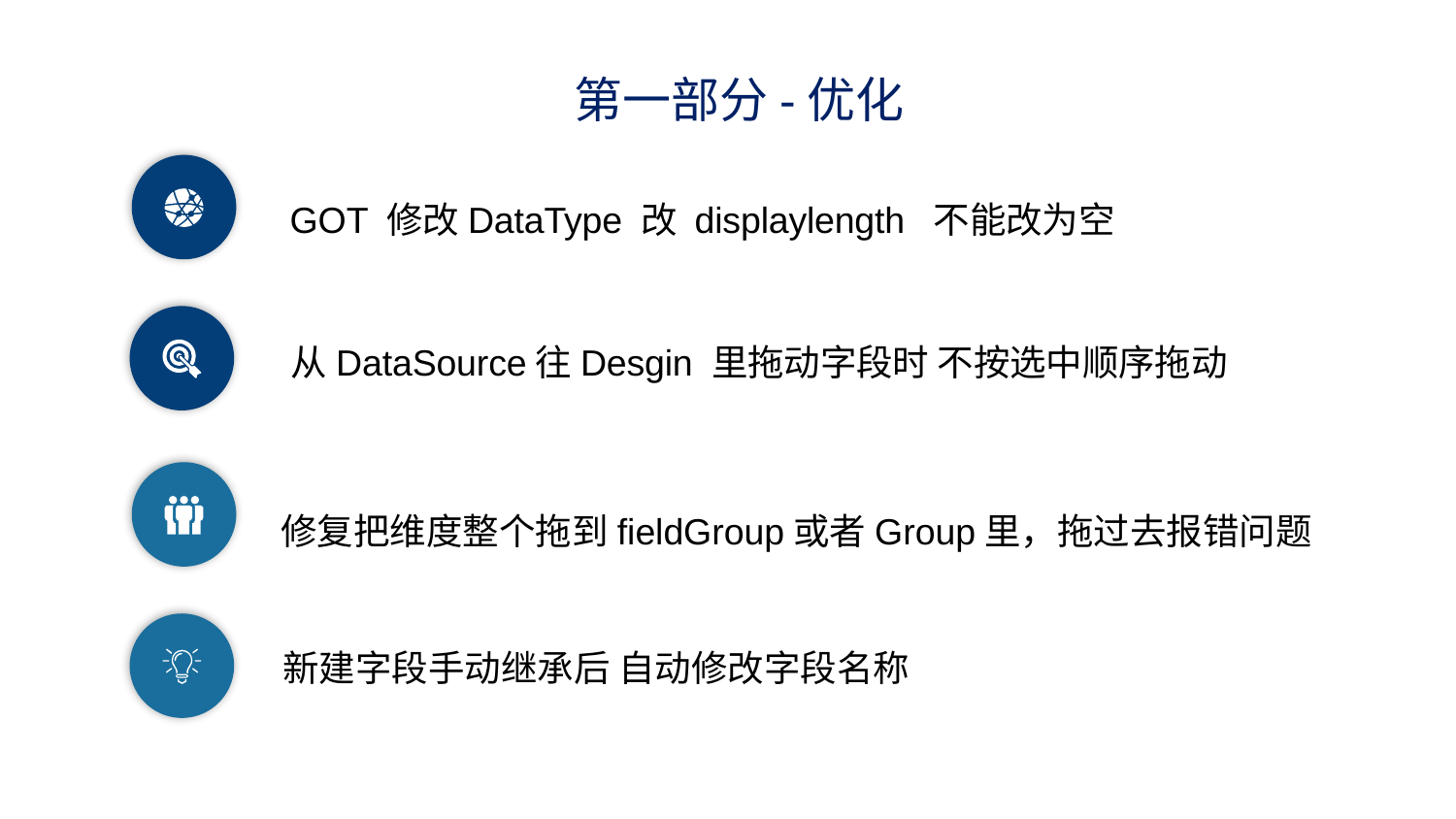

第一部分-优化

GOT 修改DataType 改 displaylength  不能改为空

从DataSource往Desgin 里拖动字段时 不按选中顺序拖动

修复把维度整个拖到fieldGroup或者Group里，拖过去报错问题

新建字段手动继承后 自动修改字段名称